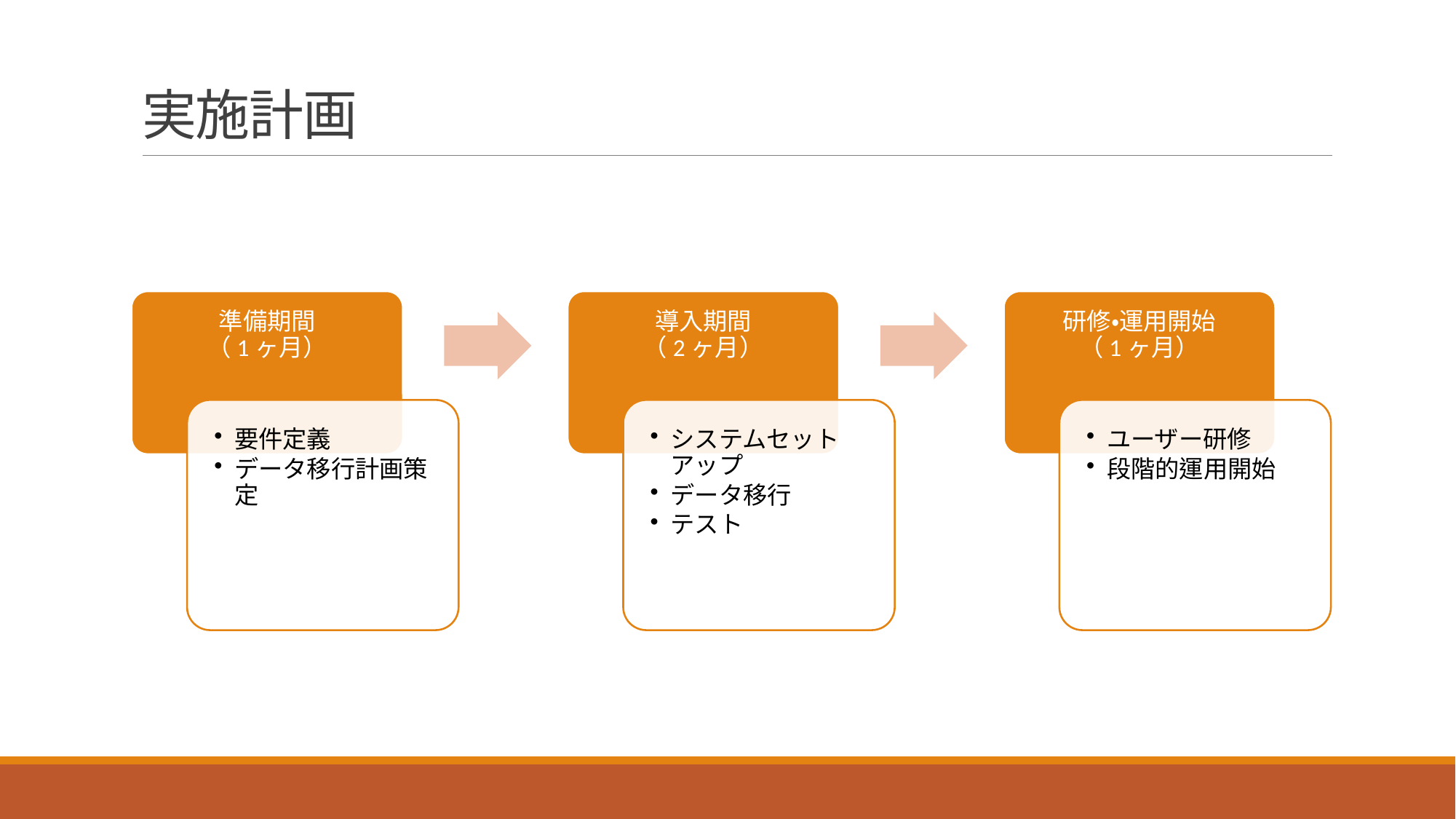

# 実施計画
準備期間
（1ヶ月）
要件定義
データ移行計画策定

導入期間
（2ヶ月）
システムセットアップ
データ移行
テスト

研修・運用開始
（1ヶ月）
ユーザー研修
段階的運用開始